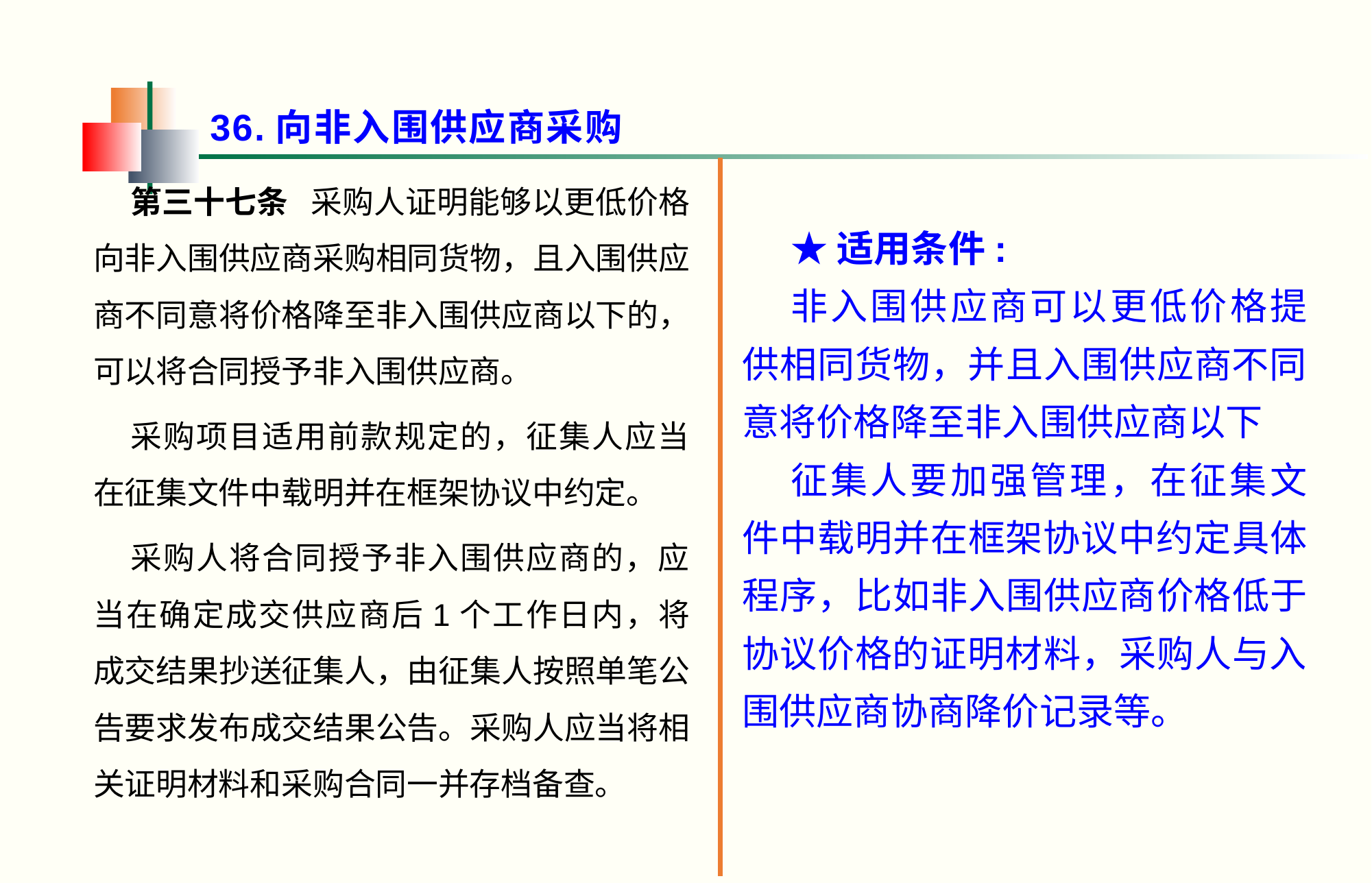

36.向非入围供应商采购
第三十七条   采购人证明能够以更低价格向非入围供应商采购相同货物，且入围供应商不同意将价格降至非入围供应商以下的，可以将合同授予非入围供应商。
采购项目适用前款规定的，征集人应当在征集文件中载明并在框架协议中约定。
采购人将合同授予非入围供应商的，应当在确定成交供应商后1个工作日内，将成交结果抄送征集人，由征集人按照单笔公告要求发布成交结果公告。采购人应当将相关证明材料和采购合同一并存档备查。

★适用条件:
非入围供应商可以更低价格提供相同货物，并且入围供应商不同意将价格降至非入围供应商以下
征集人要加强管理，在征集文件中载明并在框架协议中约定具体程序，比如非入围供应商价格低于协议价格的证明材料，采购人与入围供应商协商降价记录等。